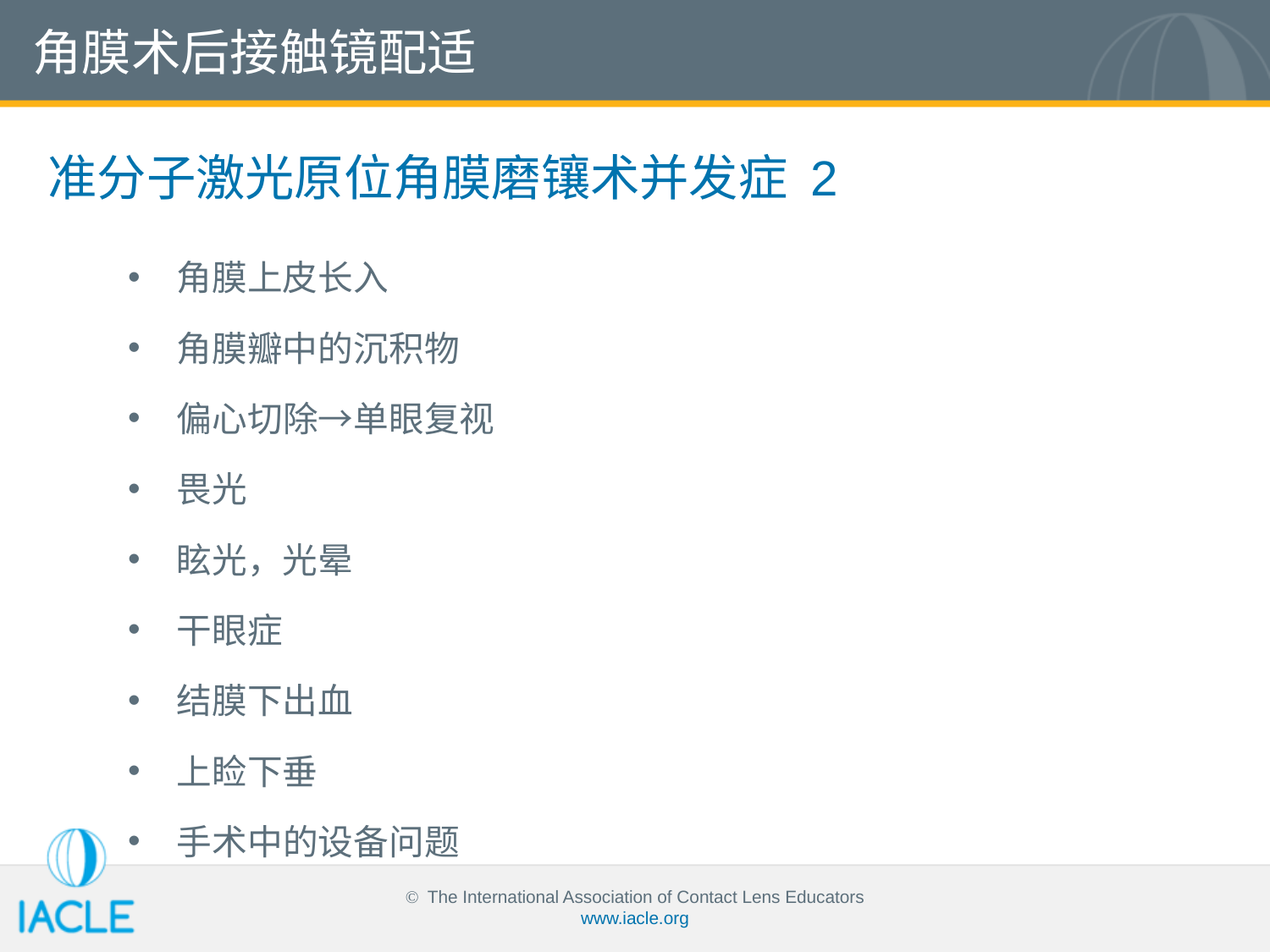

角膜术后接触镜配适
准分子激光原位角膜磨镶术并发症 2
角膜上皮长入
角膜瓣中的沉积物
偏心切除→单眼复视
畏光
眩光，光晕
干眼症
结膜下出血
上睑下垂
手术中的设备问题